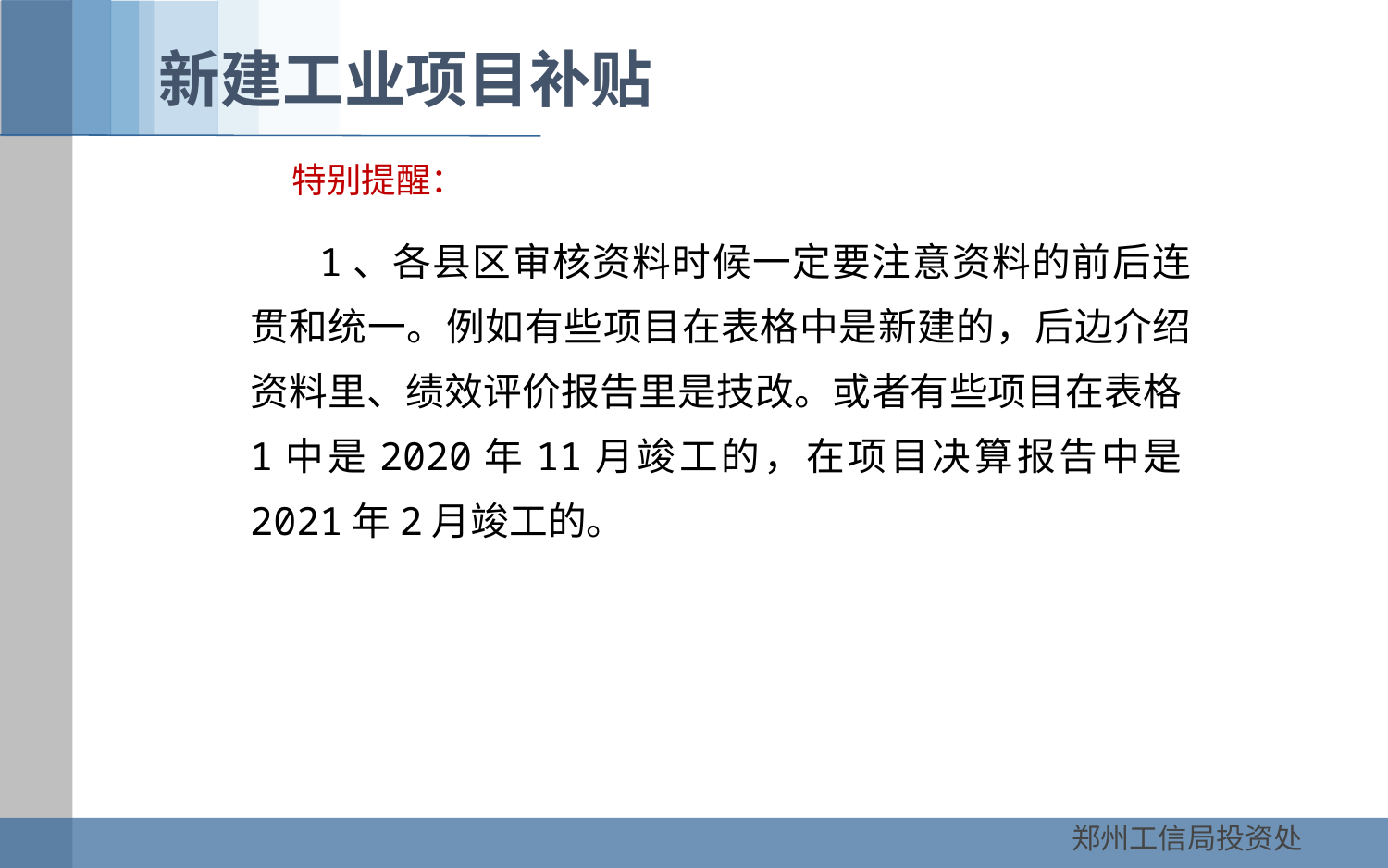

新建工业项目补贴

     特别提醒：
　  1、各县区审核资料时候一定要注意资料的前后连贯和统一。例如有些项目在表格中是新建的，后边介绍资料里、绩效评价报告里是技改。或者有些项目在表格1中是2020年11月竣工的，在项目决算报告中是2021年2月竣工的。

郑州工信局投资处